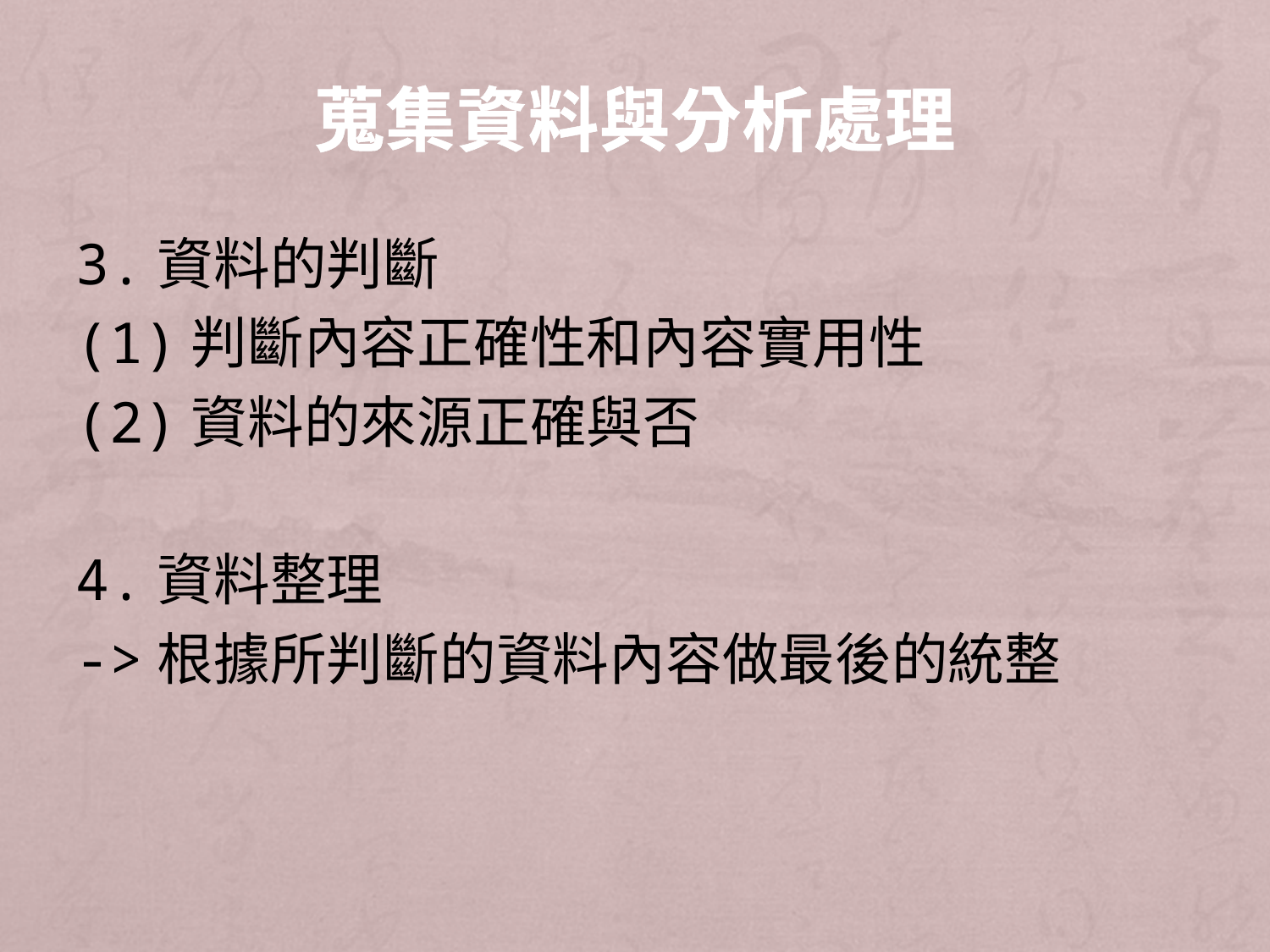

# 蒐集資料與分析處理
3.資料的判斷
(1)判斷內容正確性和內容實用性
(2)資料的來源正確與否

4.資料整理
->根據所判斷的資料內容做最後的統整